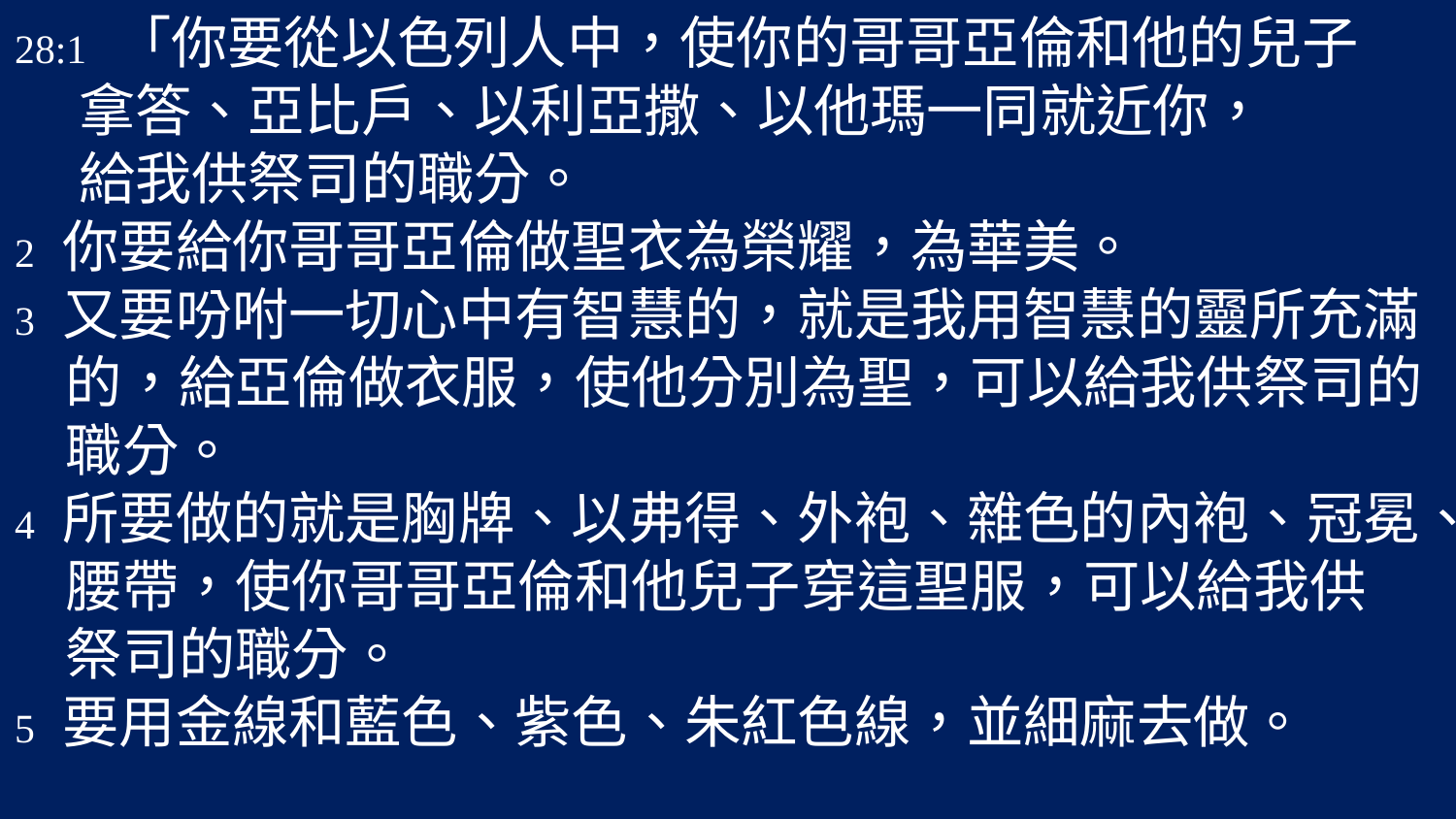

28:1 「你要從以色列人中，使你的哥哥亞倫和他的兒子
    拿答、亞比戶、以利亞撒、以他瑪一同就近你，
    給我供祭司的職分。
2 你要給你哥哥亞倫做聖衣為榮耀，為華美。
3 又要吩咐一切心中有智慧的，就是我用智慧的靈所充滿
   的，給亞倫做衣服，使他分別為聖，可以給我供祭司的
   職分。
4 所要做的就是胸牌、以弗得、外袍、雜色的內袍、冠冕、
   腰帶，使你哥哥亞倫和他兒子穿這聖服，可以給我供
   祭司的職分。
5 要用金線和藍色、紫色、朱紅色線，並細麻去做。